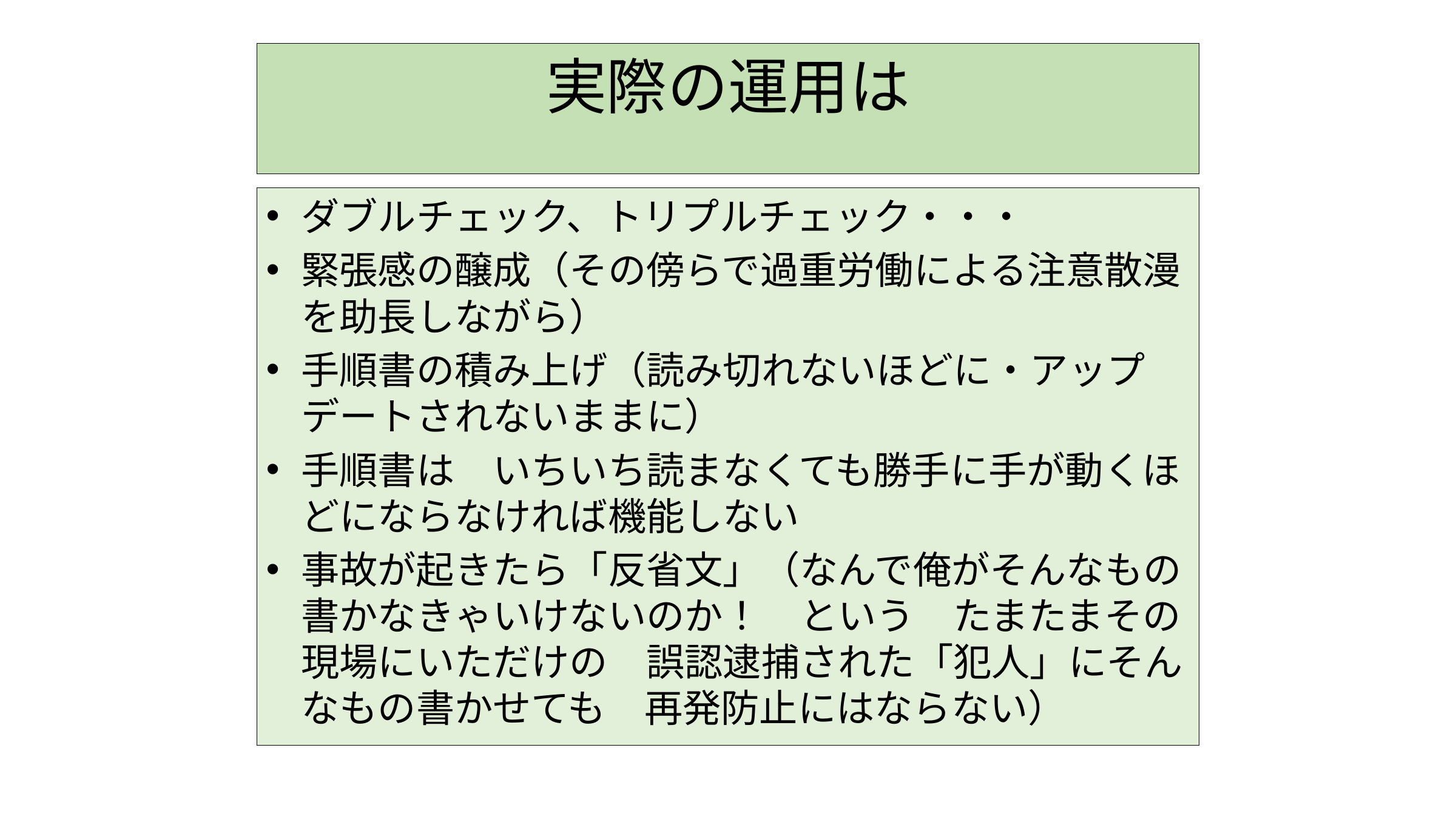

127
# 実際の運用は
ダブルチェック、トリプルチェック・・・
緊張感の醸成（その傍らで過重労働による注意散漫を助長しながら）
手順書の積み上げ（読み切れないほどに・アップデートされないままに）
手順書は　いちいち読まなくても勝手に手が動くほどにならなければ機能しない
事故が起きたら「反省文」（なんで俺がそんなもの書かなきゃいけないのか！　という　たまたまその現場にいただけの　誤認逮捕された「犯人」にそんなもの書かせても　再発防止にはならない）